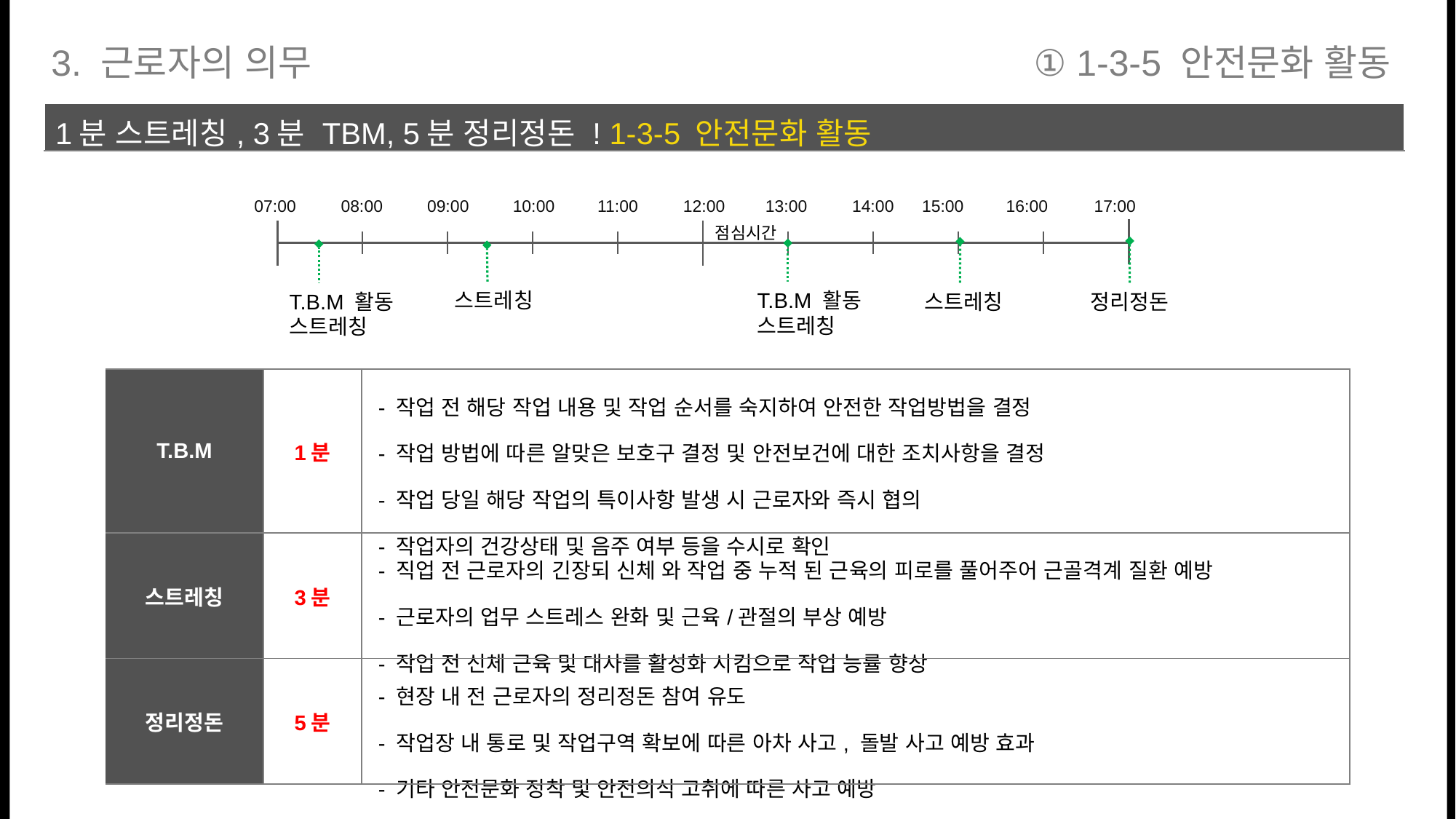

① 1-3-5 안전문화 활동
3. 근로자의 의무
| 1분 스트레칭, 3분 TBM, 5분 정리정돈 ! 1-3-5 안전문화 활동 |
| --- |
|  |
07:00
08:00
09:00
10:00
11:00
12:00
13:00
14:00
15:00
16:00
17:00
점심시간
스트레칭
T.B.M 활동
스트레칭
T.B.M 활동
스트레칭
스트레칭
정리정돈
| T.B.M | 1분 | - 작업 전 해당 작업 내용 및 작업 순서를 숙지하여 안전한 작업방법을 결정 - 작업 방법에 따른 알맞은 보호구 결정 및 안전보건에 대한 조치사항을 결정 - 작업 당일 해당 작업의 특이사항 발생 시 근로자와 즉시 협의 - 작업자의 건강상태 및 음주 여부 등을 수시로 확인 |
| --- | --- | --- |
| 스트레칭 | 3분 | - 직업 전 근로자의 긴장되 신체 와 작업 중 누적 된 근육의 피로를 풀어주어 근골격계 질환 예방 - 근로자의 업무 스트레스 완화 및 근육/관절의 부상 예방 - 작업 전 신체 근육 및 대사를 활성화 시킴으로 작업 능률 향상 |
| 정리정돈 | 5분 | - 현장 내 전 근로자의 정리정돈 참여 유도 - 작업장 내 통로 및 작업구역 확보에 따른 아차 사고, 돌발 사고 예방 효과 - 기타 안전문화 정착 및 안전의식 고취에 따른 사고 예방 |